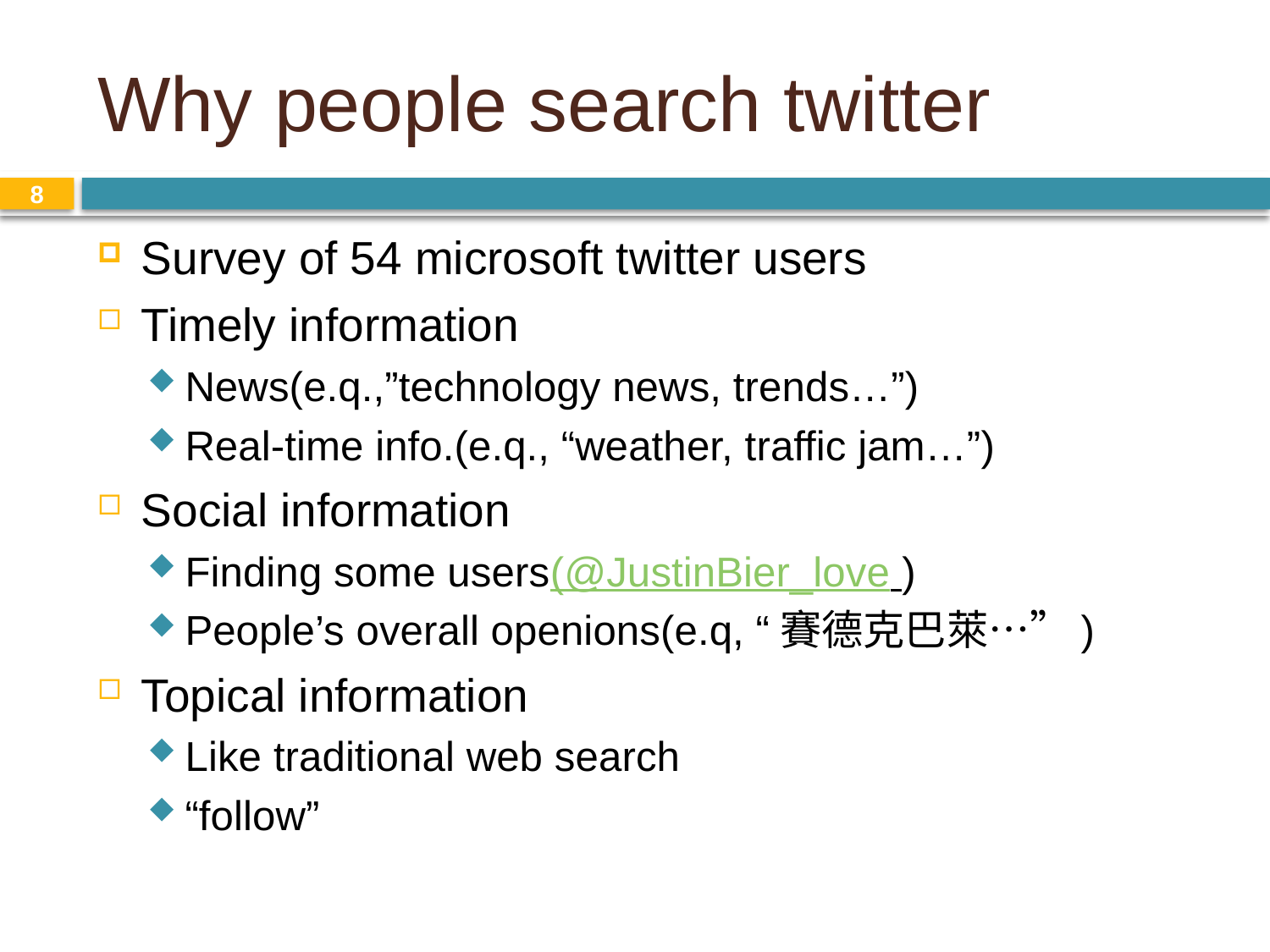

# Why people search twitter
8
Survey of 54 microsoft twitter users
Timely information
News(e.q.,”technology news, trends…”)
Real-time info.(e.q., “weather, traffic jam…”)
Social information
Finding some users(@JustinBier_love )
People’s overall openions(e.q, “賽德克巴萊…”)
Topical information
Like traditional web search
“follow”